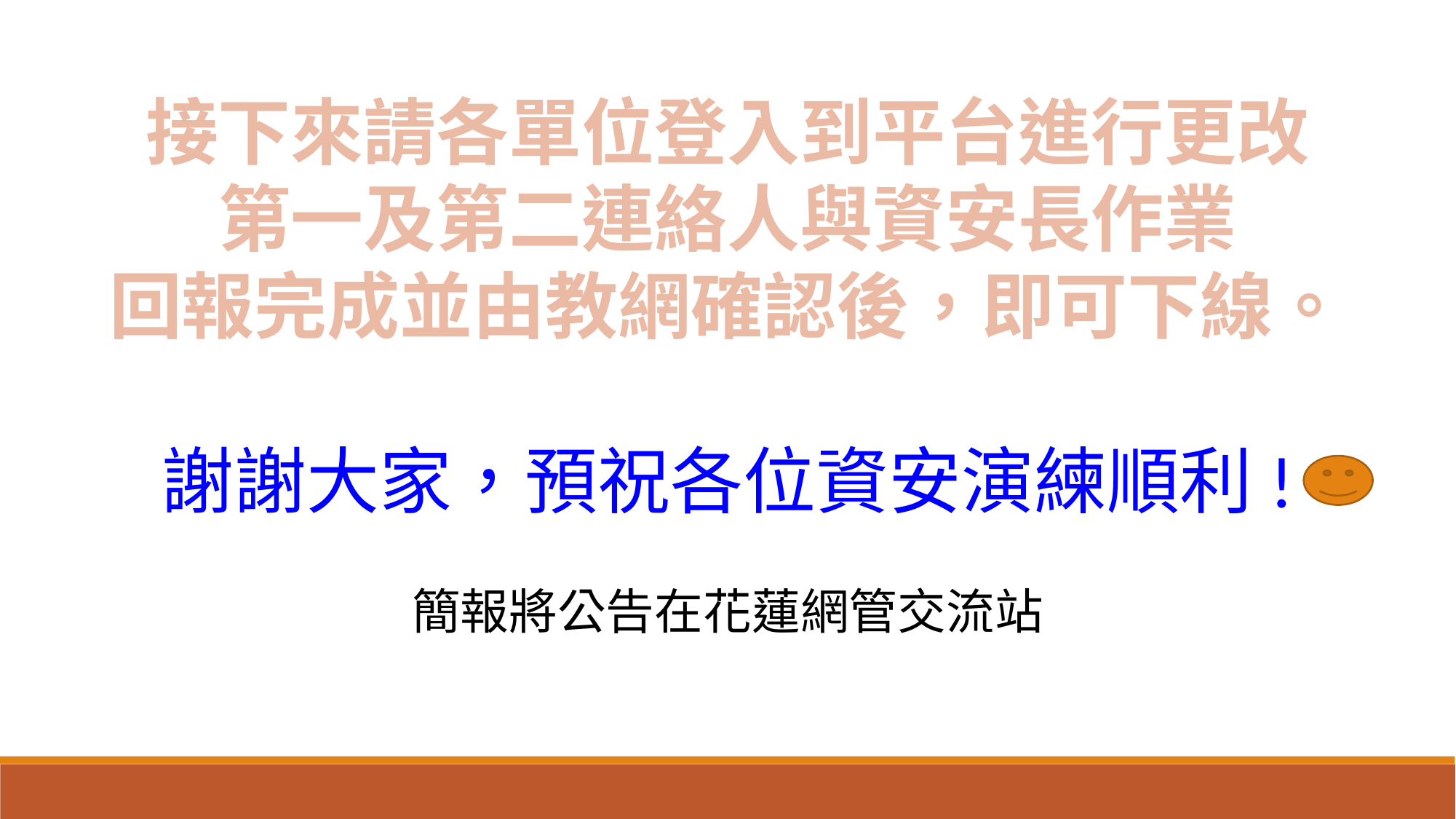

接下來請各單位登入到平台進行更改
第一及第二連絡人與資安長作業
回報完成並由教網確認後，即可下線。

謝謝大家，預祝各位資安演練順利!

簡報將公告在花蓮網管交流站